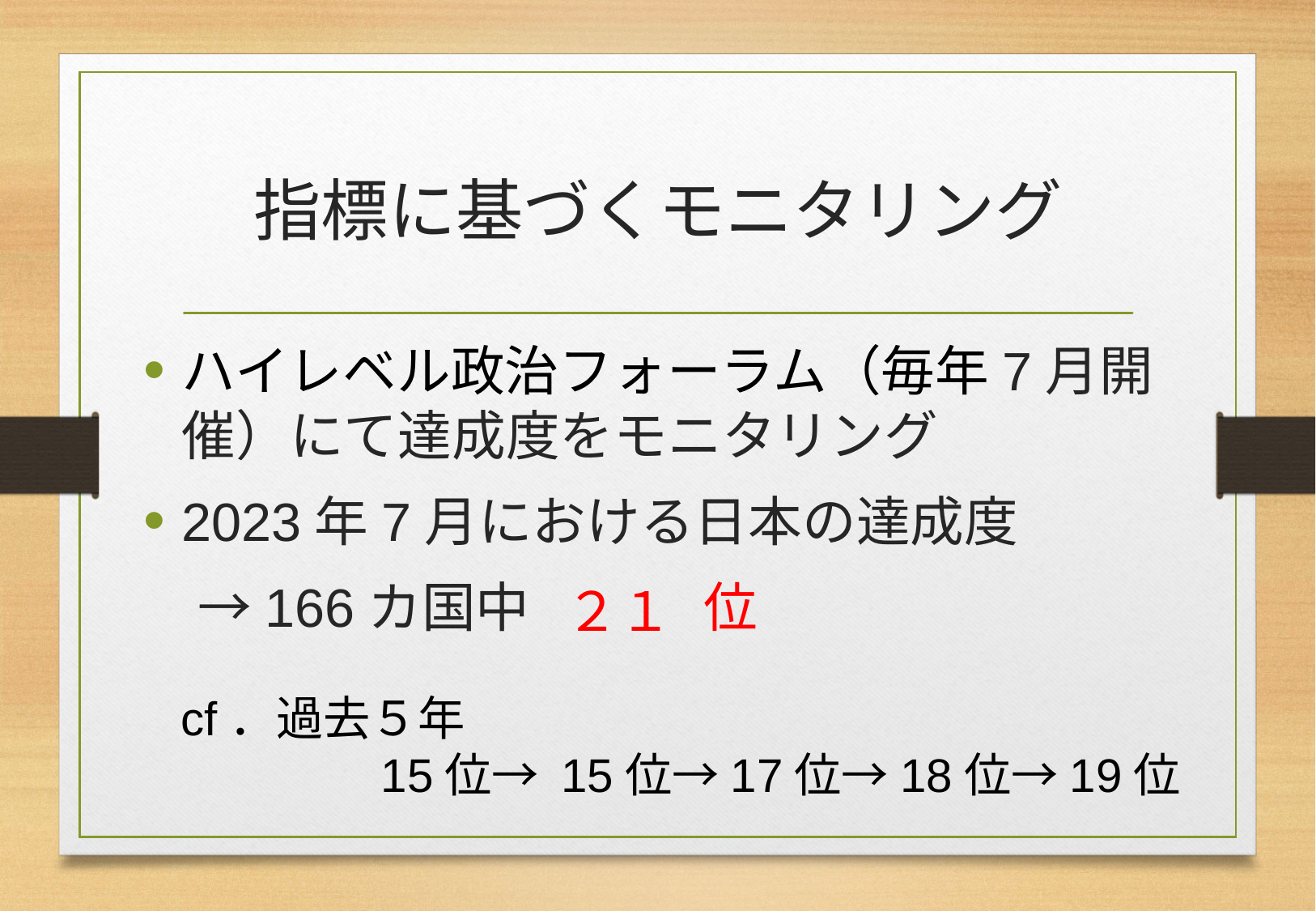

# 指標に基づくモニタリング
ハイレベル政治フォーラム（毎年7月開催）にて達成度をモニタリング
2023年7月における日本の達成度
　→166カ国中　　　 位

２１

cf．過去５年
　　　　15位→ 15位→17位→18位→19位